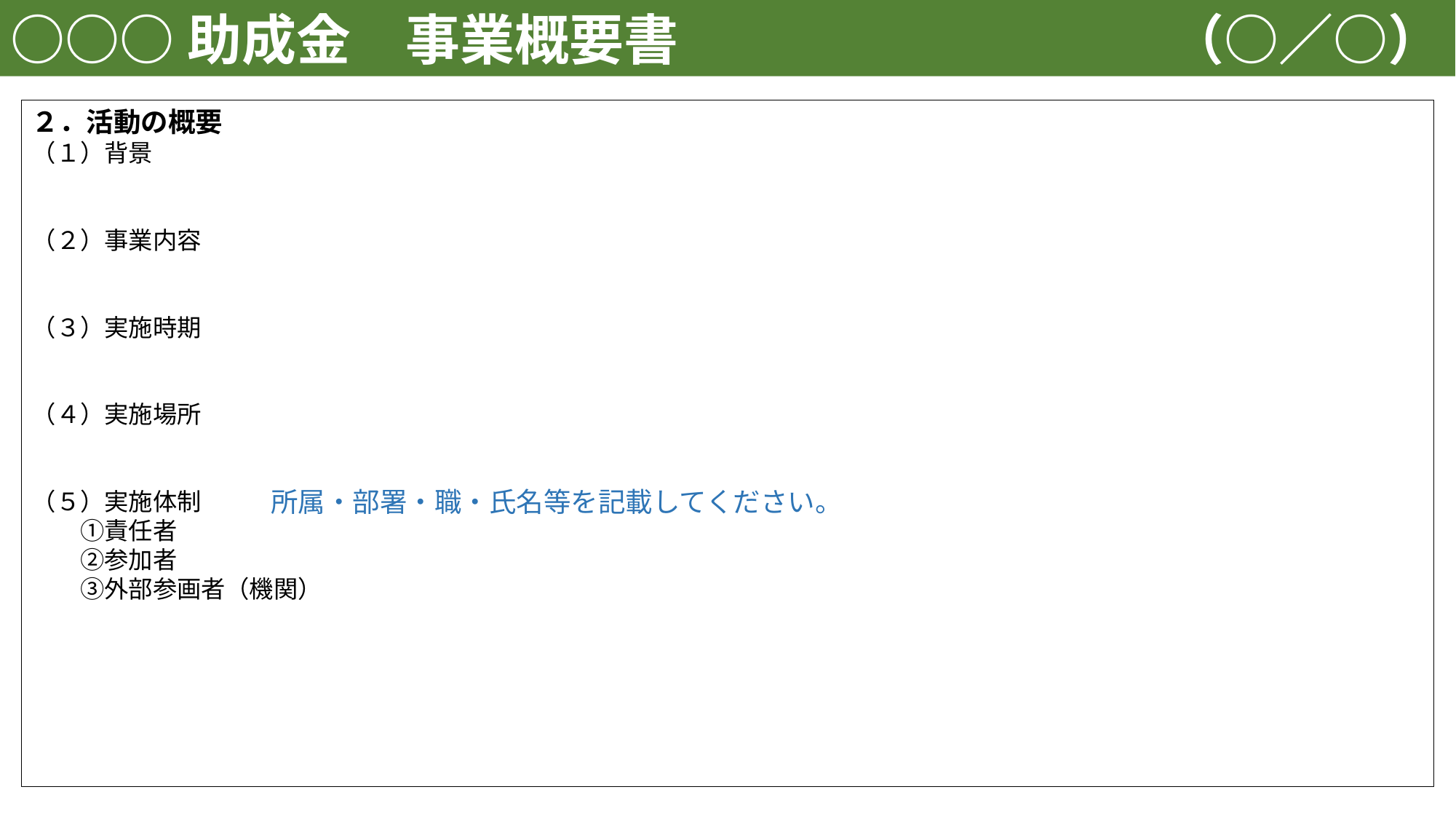

○○○助成金　事業概要書　　　　　　　　　（○／○）
２．活動の概要
（１）背景

（２）事業内容

（３）実施時期

（４）実施場所

（５）実施体制
　　①責任者
　　②参加者
　　③外部参画者（機関）
所属・部署・職・氏名等を記載してください。